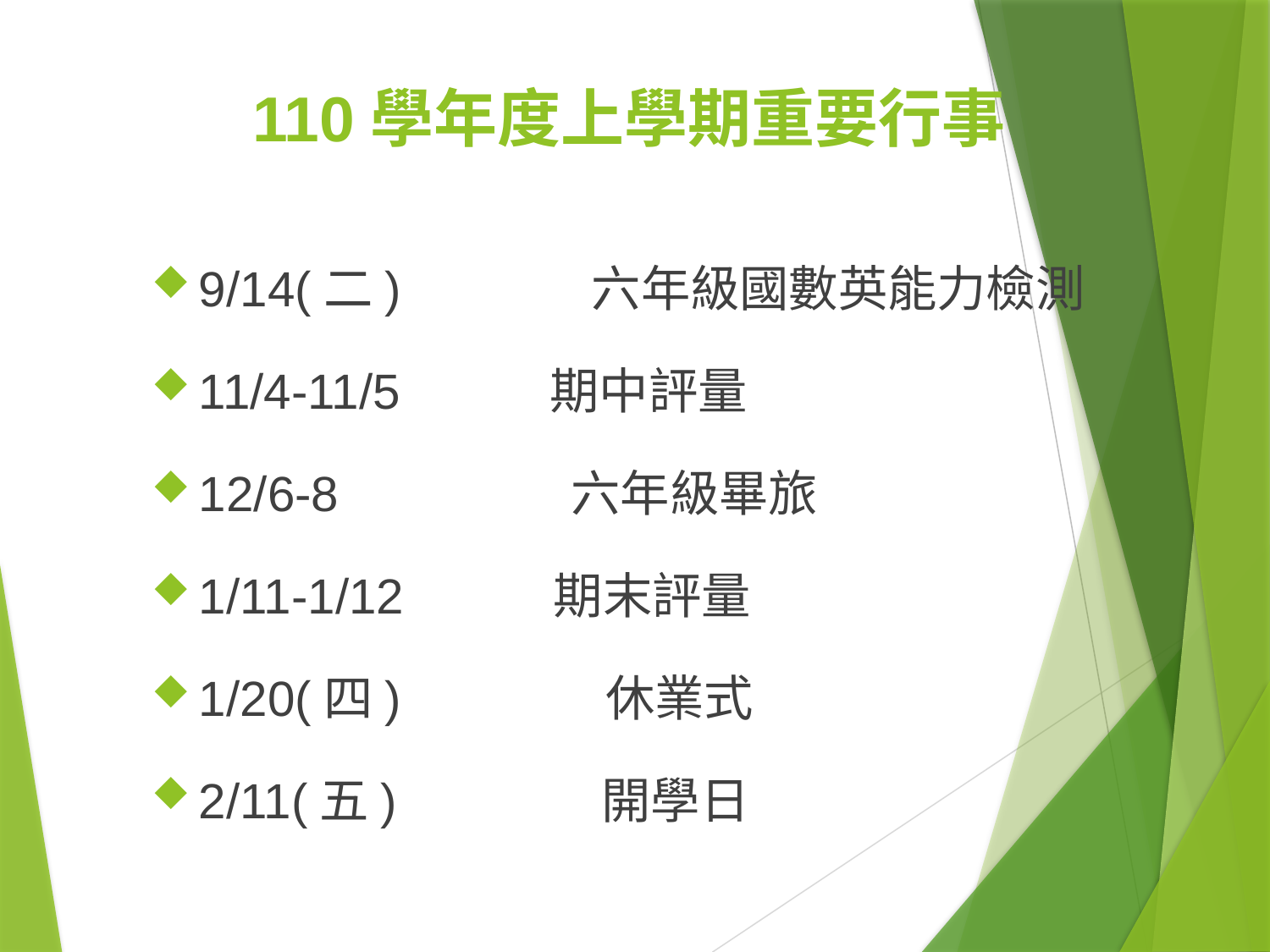

# 110學年度上學期重要行事
9/14(二)             六年級國數英能力檢測
11/4-11/5          期中評量
12/6-8                六年級畢旅
1/11-1/12          期末評量
1/20(四)              休業式
2/11(五)              開學日